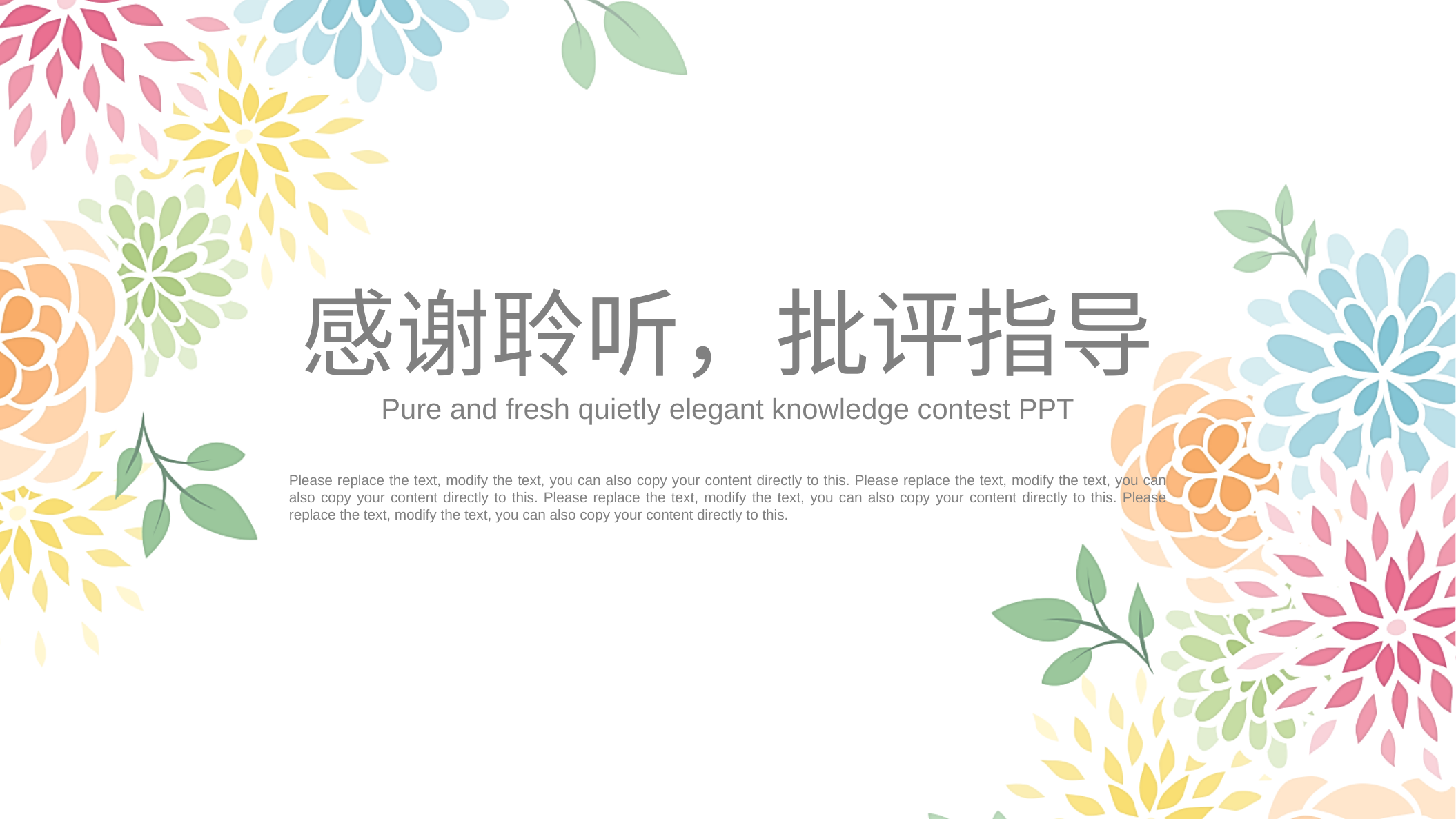

感谢聆听，批评指导
Pure and fresh quietly elegant knowledge contest PPT
Please replace the text, modify the text, you can also copy your content directly to this. Please replace the text, modify the text, you can also copy your content directly to this. Please replace the text, modify the text, you can also copy your content directly to this. Please replace the text, modify the text, you can also copy your content directly to this.